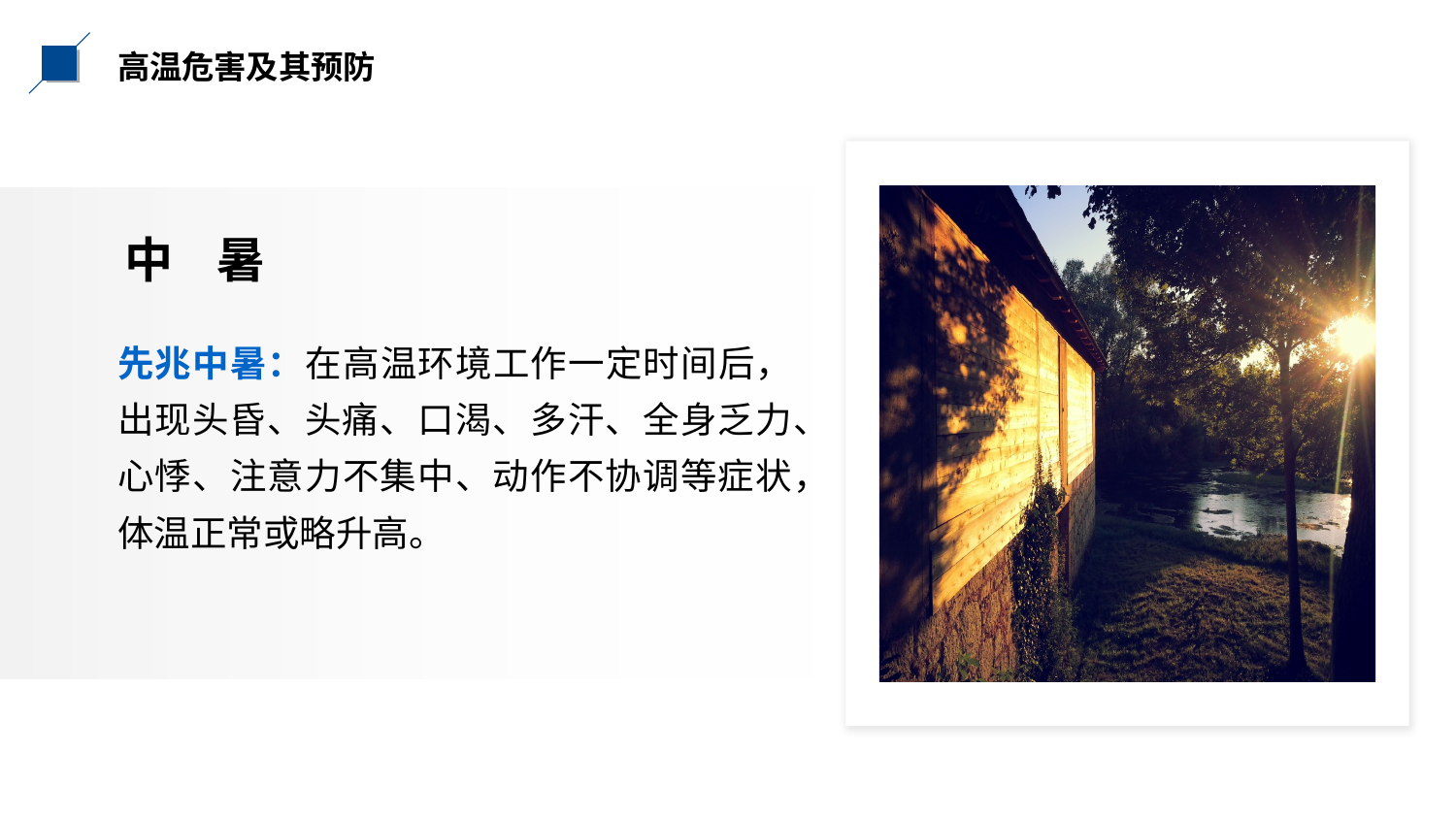

高温危害及其预防

中    暑
先兆中暑：在高温环境工作一定时间后，出现头昏、头痛、口渴、多汗、全身乏力、心悸、注意力不集中、动作不协调等症状，体温正常或略升高。